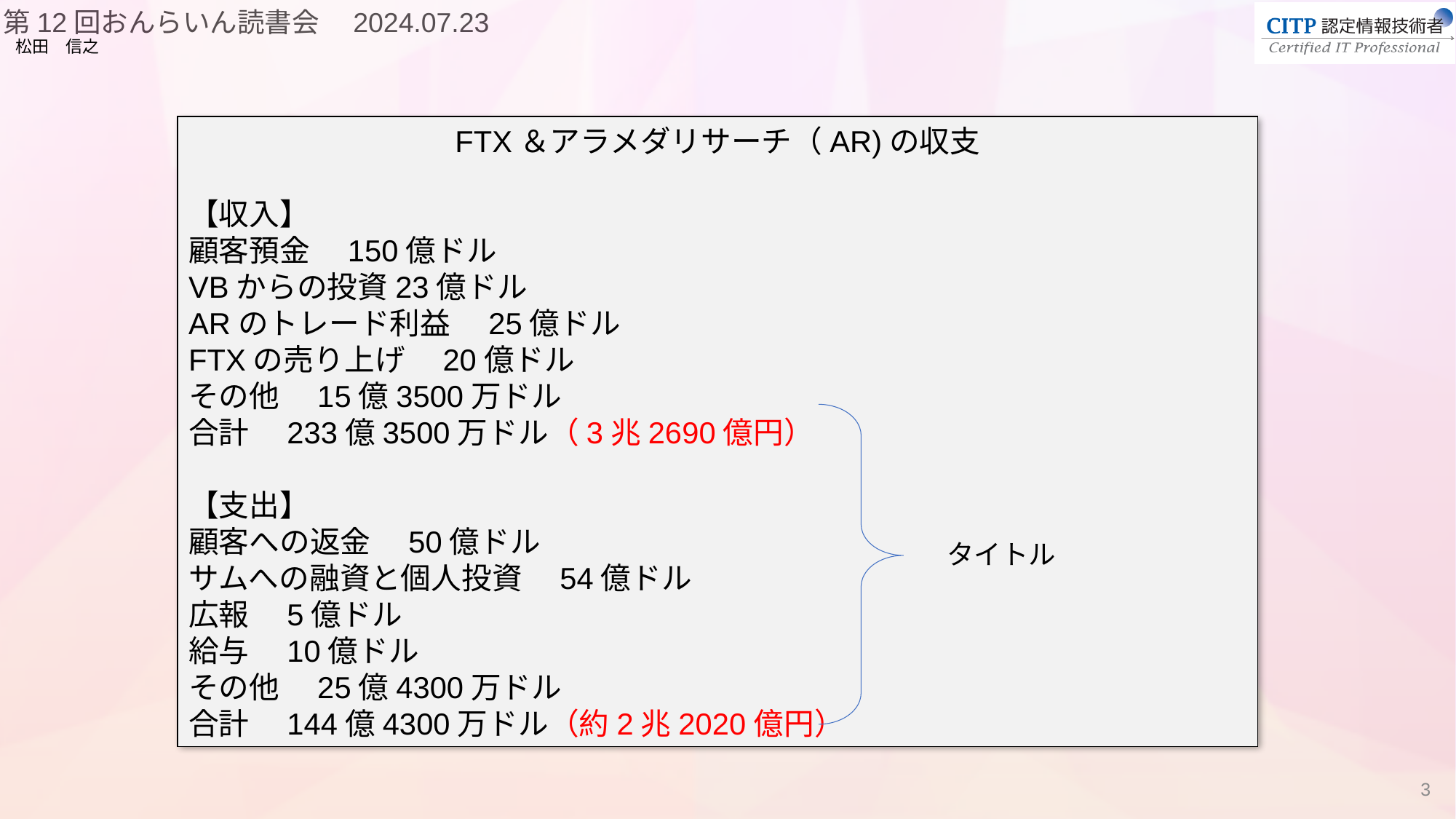

FTX＆アラメダリサーチ（AR)の収支

【収入】
顧客預金　150億ドル
VBからの投資23億ドル
ARのトレード利益　25億ドル
FTXの売り上げ　20億ドル
その他　15億3500万ドル
合計　233億3500万ドル（3兆2690億円）

【支出】
顧客への返金　50億ドル
サムへの融資と個人投資　54億ドル
広報　5億ドル
給与　10億ドル
その他　25億4300万ドル
合計　144億4300万ドル（約2兆2020億円）

タイトル
3